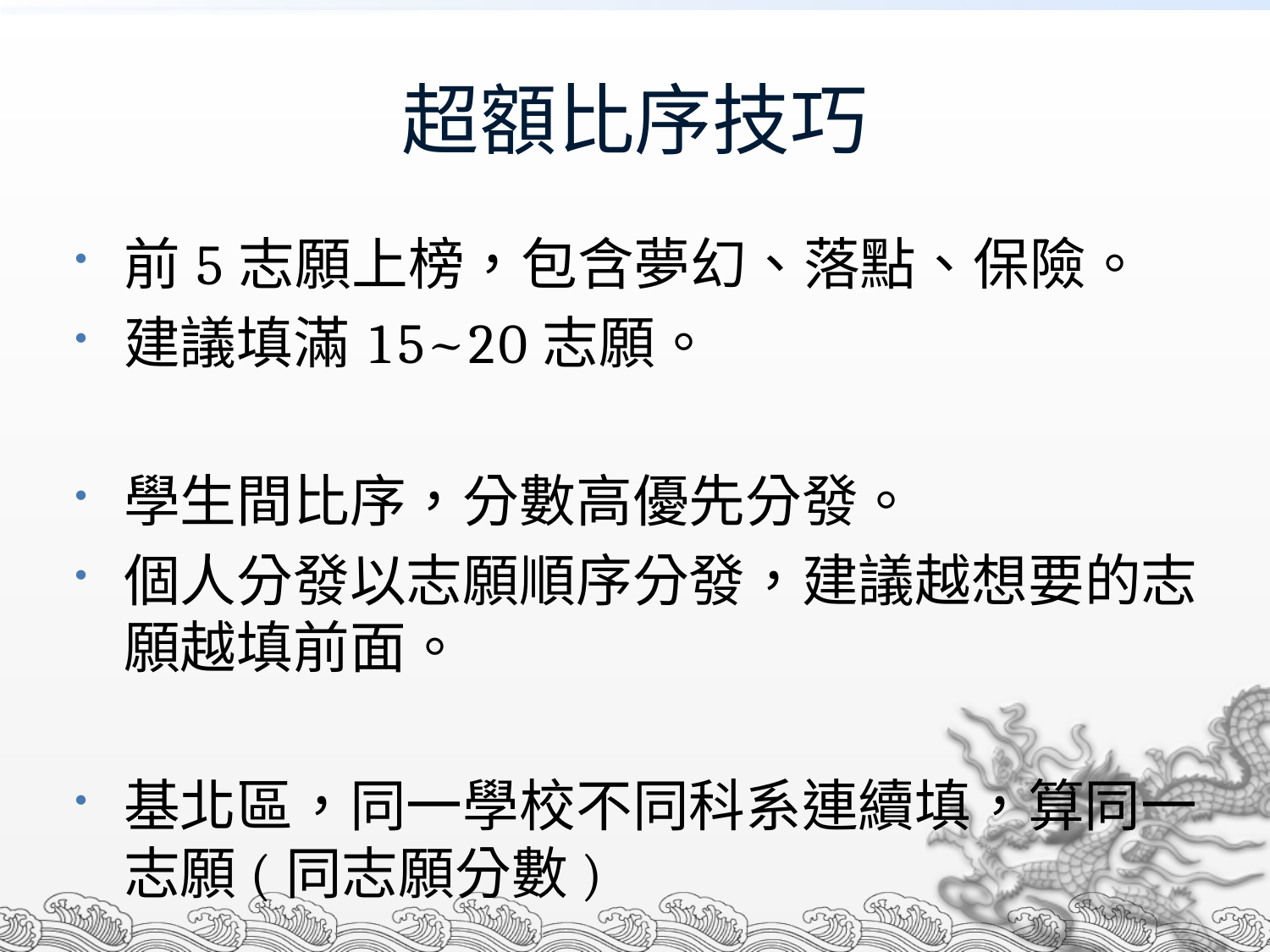

# 超額比序技巧
前5志願上榜，包含夢幻、落點、保險。
建議填滿15~20志願。

學生間比序，分數高優先分發。
個人分發以志願順序分發，建議越想要的志願越填前面。

基北區，同一學校不同科系連續填，算同一志願(同志願分數)